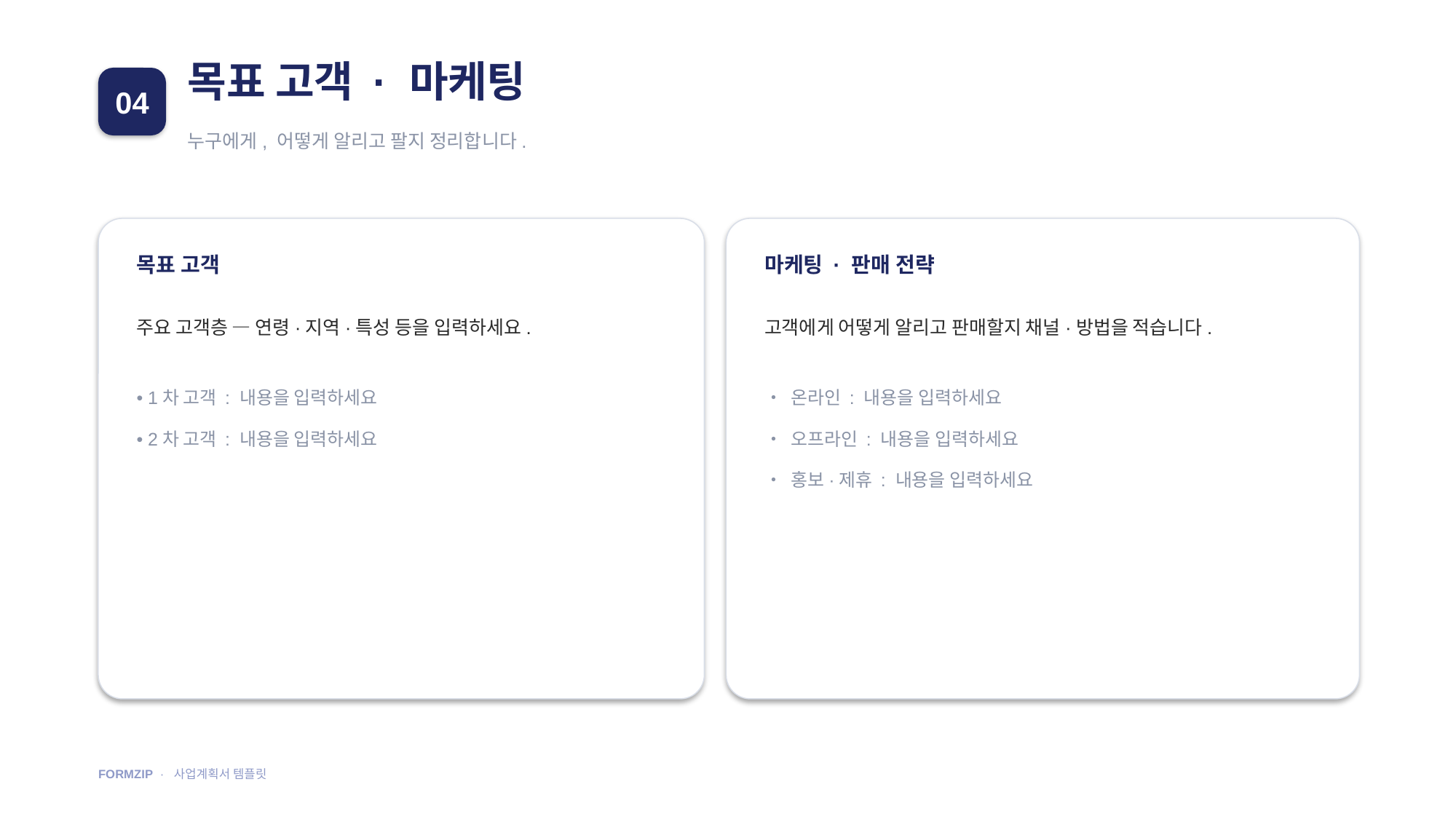

목표 고객 · 마케팅
04
누구에게, 어떻게 알리고 팔지 정리합니다.

목표 고객
마케팅 · 판매 전략
주요 고객층 — 연령·지역·특성 등을 입력하세요.

• 1차 고객 : 내용을 입력하세요
• 2차 고객 : 내용을 입력하세요
고객에게 어떻게 알리고 판매할지 채널·방법을 적습니다.

• 온라인 : 내용을 입력하세요
• 오프라인 : 내용을 입력하세요
• 홍보·제휴 : 내용을 입력하세요
FORMZIP  ·  사업계획서 템플릿